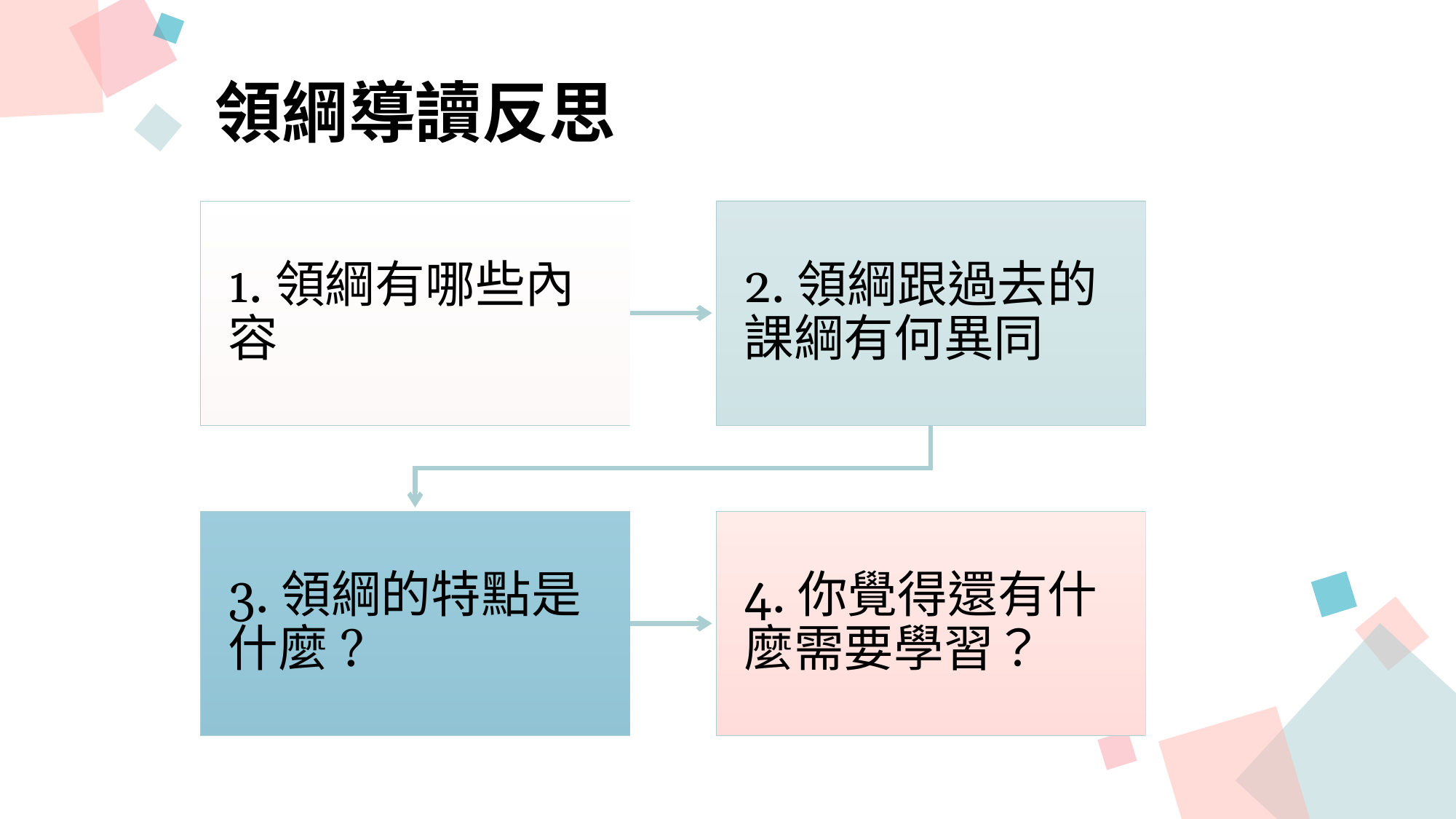

領綱導讀反思

1.領綱有哪些內容

2.領綱跟過去的課綱有何異同

3.領綱的特點是什麼?
4.你覺得還有什麼需要學習？